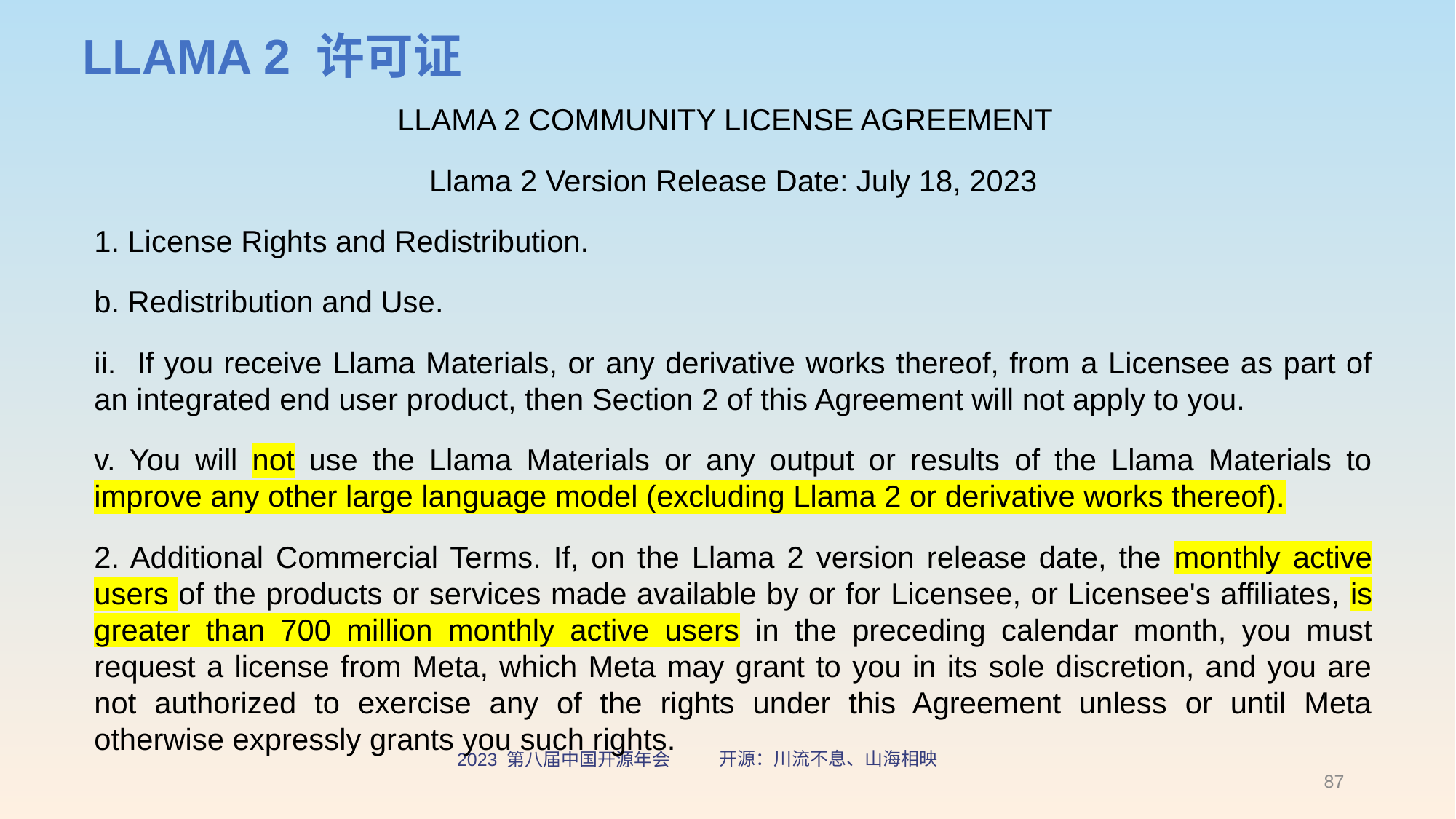

LLAMA 2 许可证
LLAMA 2 COMMUNITY LICENSE AGREEMENT
Llama 2 Version Release Date: July 18, 2023
1. License Rights and Redistribution.
b. Redistribution and Use.
ii.  If you receive Llama Materials, or any derivative works thereof, from a Licensee as part of an integrated end user product, then Section 2 of this Agreement will not apply to you.
v. You will not use the Llama Materials or any output or results of the Llama Materials to improve any other large language model (excluding Llama 2 or derivative works thereof).
2. Additional Commercial Terms. If, on the Llama 2 version release date, the monthly active users of the products or services made available by or for Licensee, or Licensee's affiliates, is greater than 700 million monthly active users in the preceding calendar month, you must request a license from Meta, which Meta may grant to you in its sole discretion, and you are not authorized to exercise any of the rights under this Agreement unless or until Meta otherwise expressly grants you such rights.
87